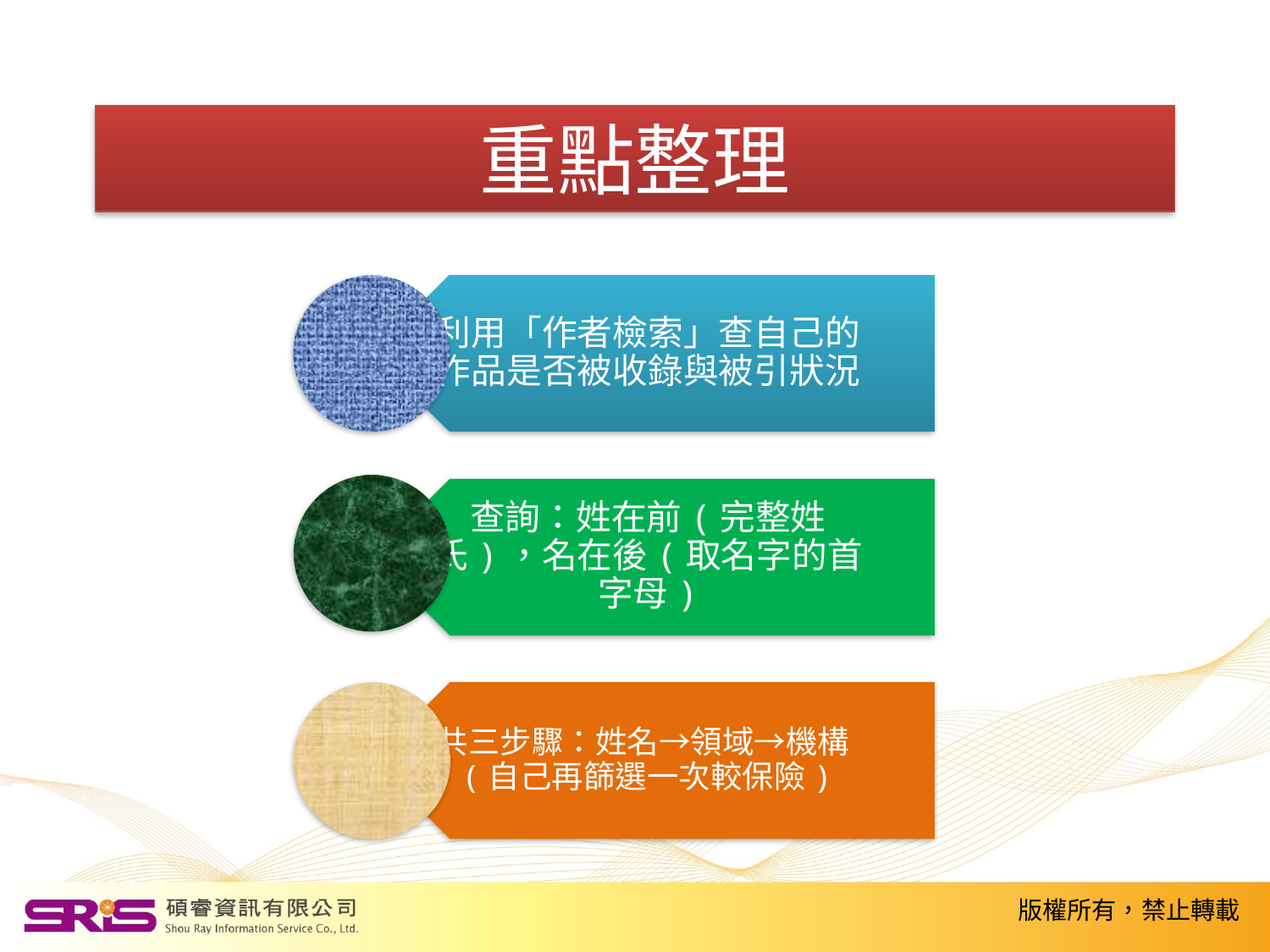

重點整理
利用「作者檢索」查自己的作品是否被收錄與被引狀況
查詢：姓在前(完整姓氏)，名在後(取名字的首字母)
共三步驟：姓名→領域→機構(自己再篩選一次較保險)